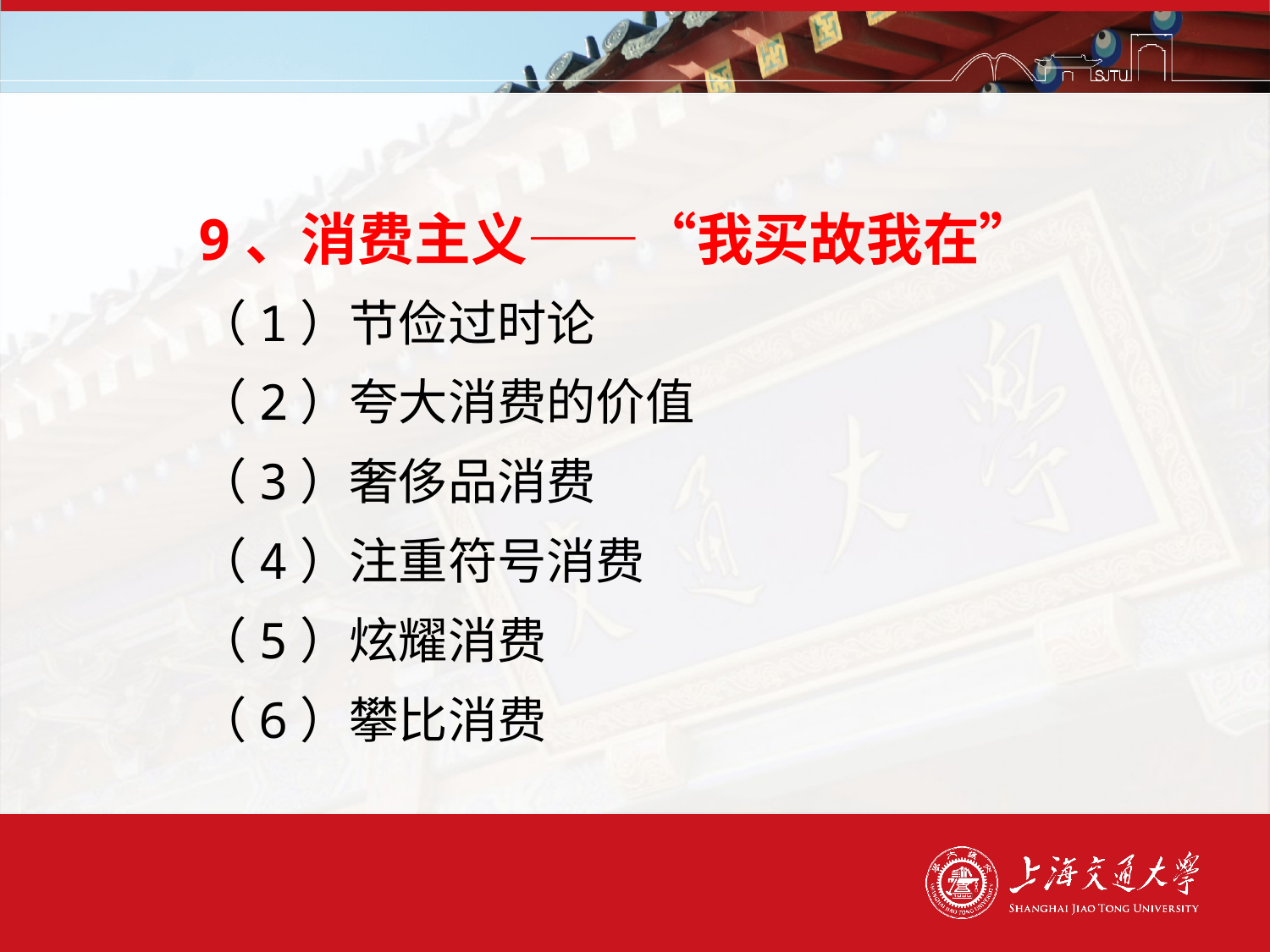

#
9、消费主义——“我买故我在”
（1）节俭过时论
（2）夸大消费的价值
（3）奢侈品消费
（4）注重符号消费
（5）炫耀消费
（6）攀比消费